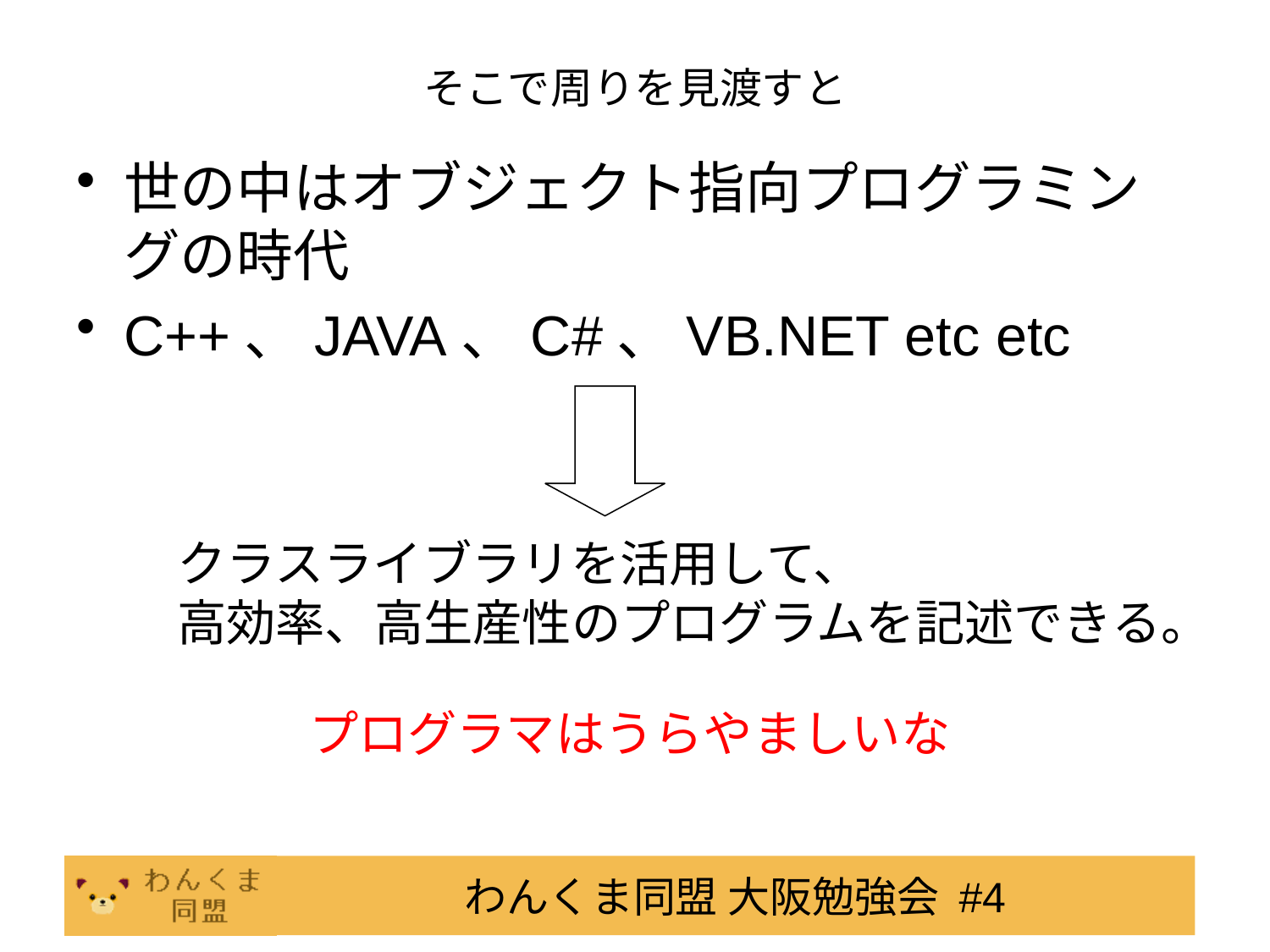

# そこで周りを見渡すと
世の中はオブジェクト指向プログラミングの時代
C++、JAVA、C#、VB.NET etc etc

クラスライブラリを活用して、
高効率、高生産性のプログラムを記述できる。
プログラマはうらやましいな